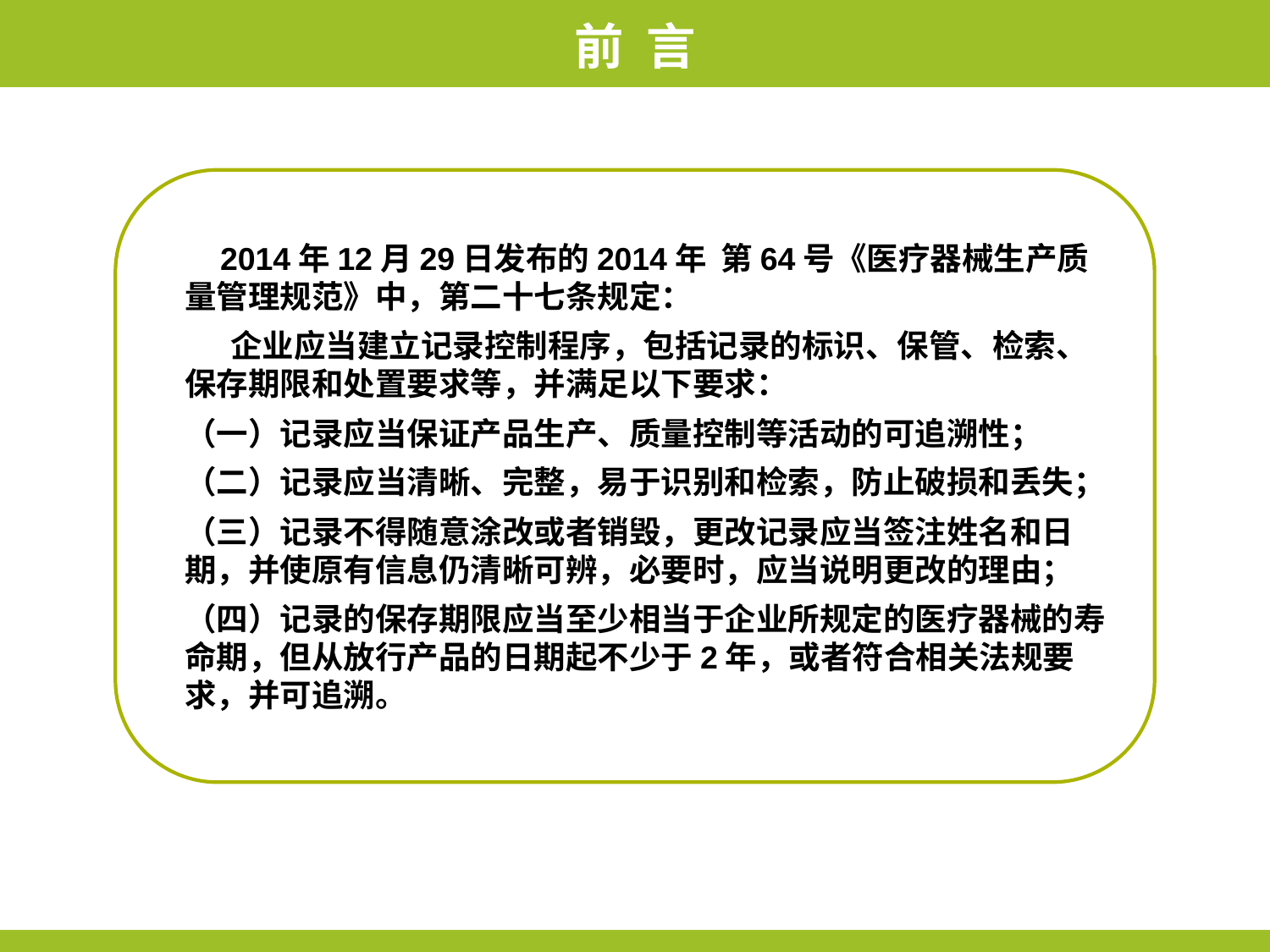

# 前  言
    2014年12月29日发布的2014年  第64号《医疗器械生产质量管理规范》中，第二十七条规定：
　  企业应当建立记录控制程序，包括记录的标识、保管、检索、保存期限和处置要求等，并满足以下要求：
（一）记录应当保证产品生产、质量控制等活动的可追溯性；
（二）记录应当清晰、完整，易于识别和检索，防止破损和丢失；
（三）记录不得随意涂改或者销毁，更改记录应当签注姓名和日期，并使原有信息仍清晰可辨，必要时，应当说明更改的理由；
（四）记录的保存期限应当至少相当于企业所规定的医疗器械的寿命期，但从放行产品的日期起不少于2年，或者符合相关法规要求，并可追溯。